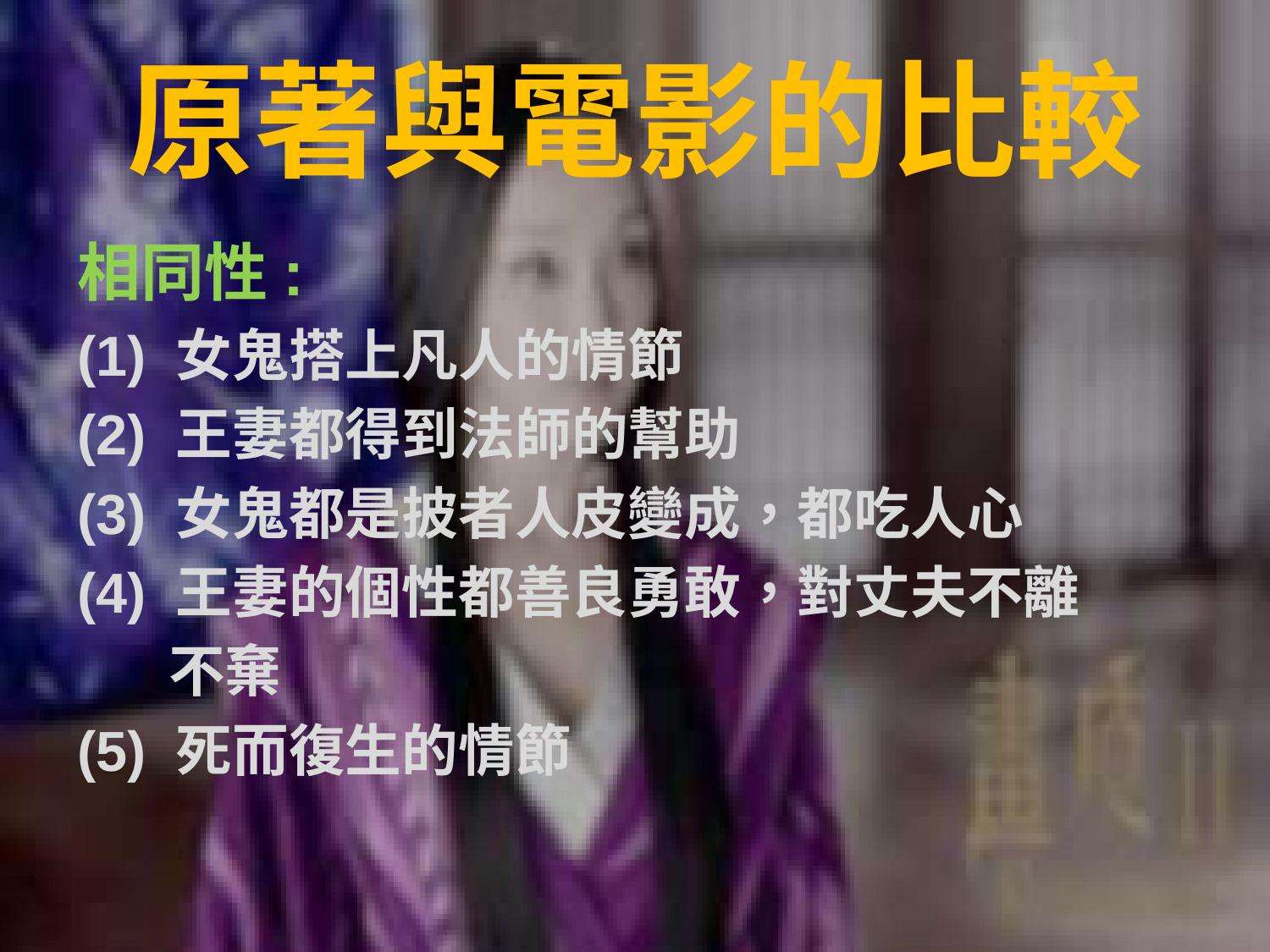

# 原著與電影的比較
相同性:
(1) 女鬼搭上凡人的情節
(2) 王妻都得到法師的幫助
(3) 女鬼都是披者人皮變成，都吃人心
(4) 王妻的個性都善良勇敢，對丈夫不離
      不棄
(5) 死而復生的情節